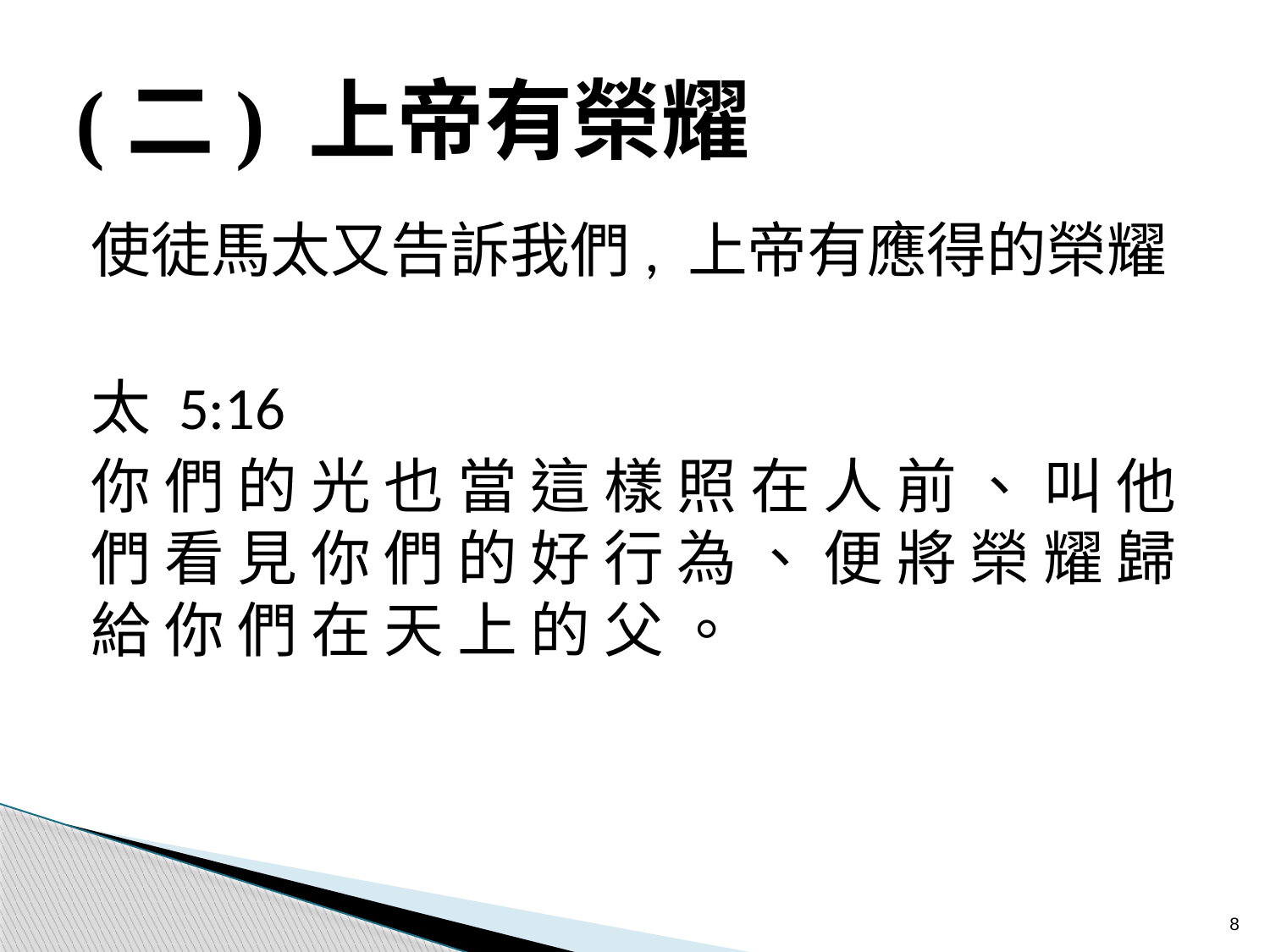

# (二) 上帝有榮耀
使徒馬太又告訴我們, 上帝有應得的榮耀

太 5:16
你 們 的 光 也 當 這 樣 照 在 人 前 、 叫 他 們 看 見 你 們 的 好 行 為 、 便 將 榮 耀 歸 給 你 們 在 天 上 的 父 。

8